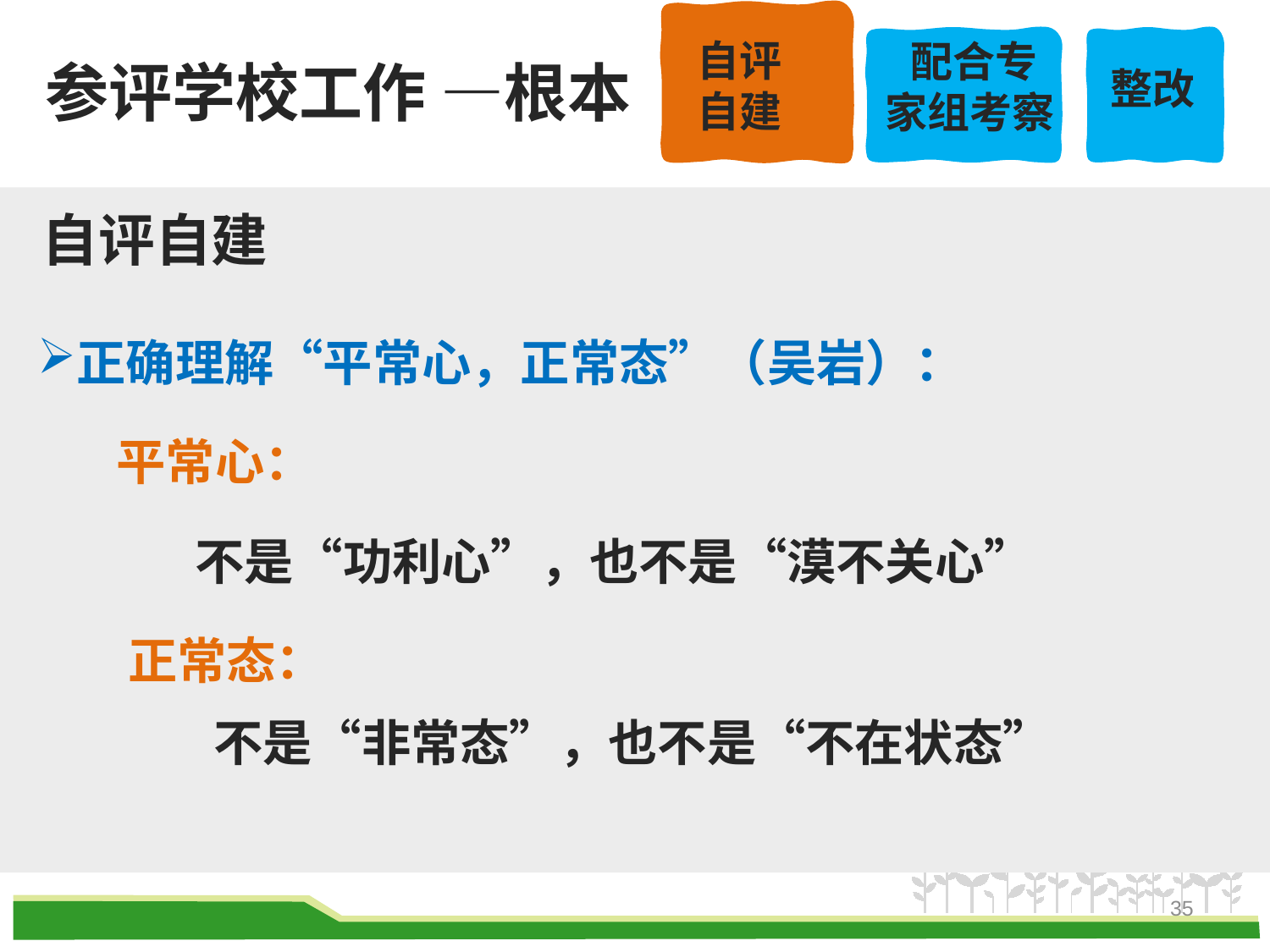

自评
自建
课程
介绍

配合专
家组考察
课程
介绍

整改
参评学校工作 —根本

自评自建
正确理解“平常心，正常态”（吴岩）：
      平常心：
             不是“功利心”，也不是“漠不关心”
       正常态：
         不是“非常态”，也不是“不在状态”
35